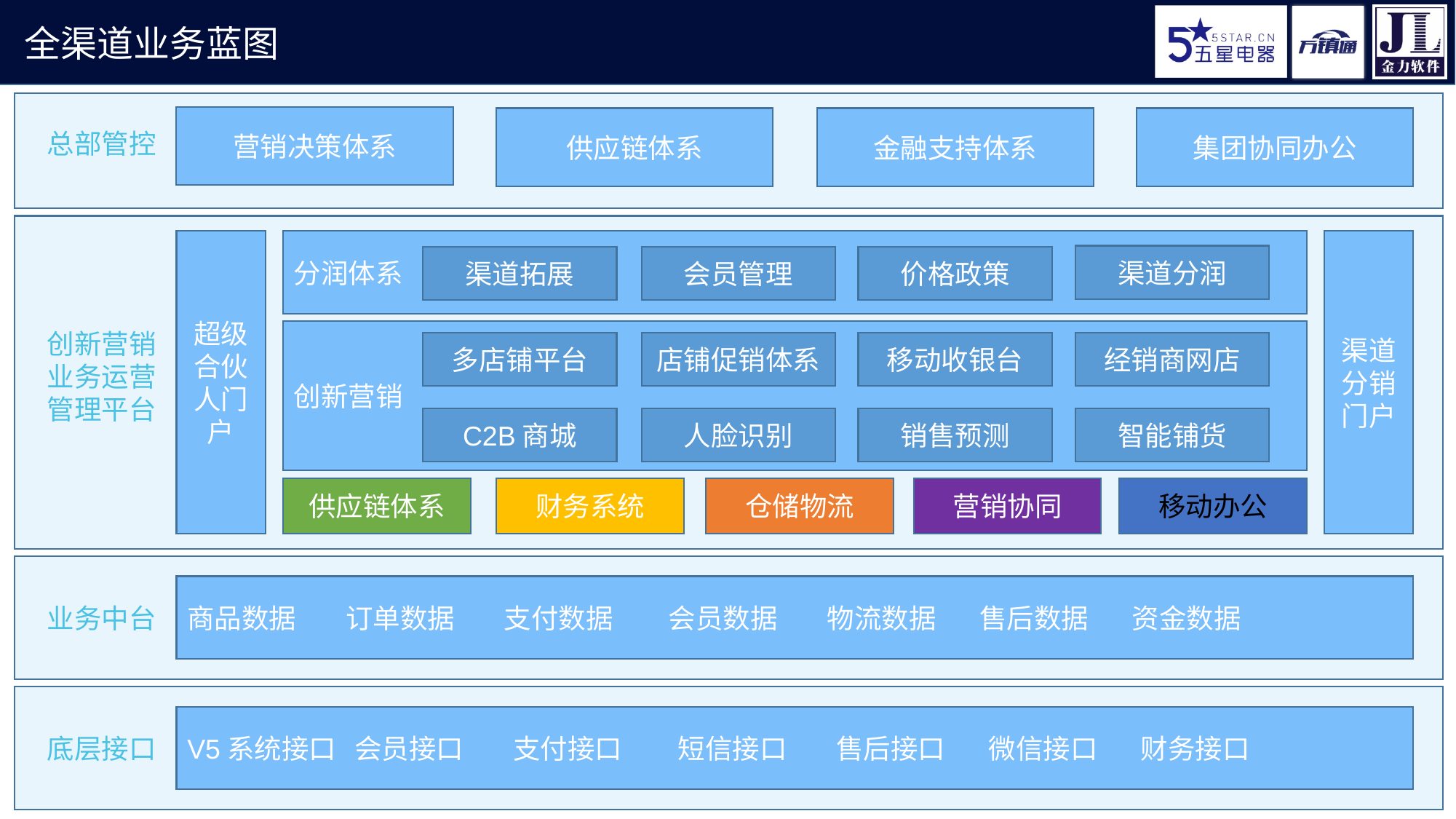

全渠道业务蓝图

营销决策体系
营销决策体系
供应链体系
金融支持体系
集团协同办公
供应链体系
金融支持体系
集团协同办公
总部管控

超级合伙人门户
超级合伙人门户
营销决策体系
渠道分销门户
分润体系
渠道分润
渠道拓展
会员管理
价格政策
创新营销
业务运营
管理平台
创新营销
多店铺平台
店铺促销体系
移动收银台
经销商网店
C2B商城
人脸识别
销售预测
智能铺货
供应链体系
财务系统
仓储物流
营销协同
移动办公

商品数据        订单数据        支付数据         会员数据        物流数据       售后数据       资金数据
业务中台

V5系统接口   会员接口        支付接口         短信接口        售后接口       微信接口       财务接口
底层接口